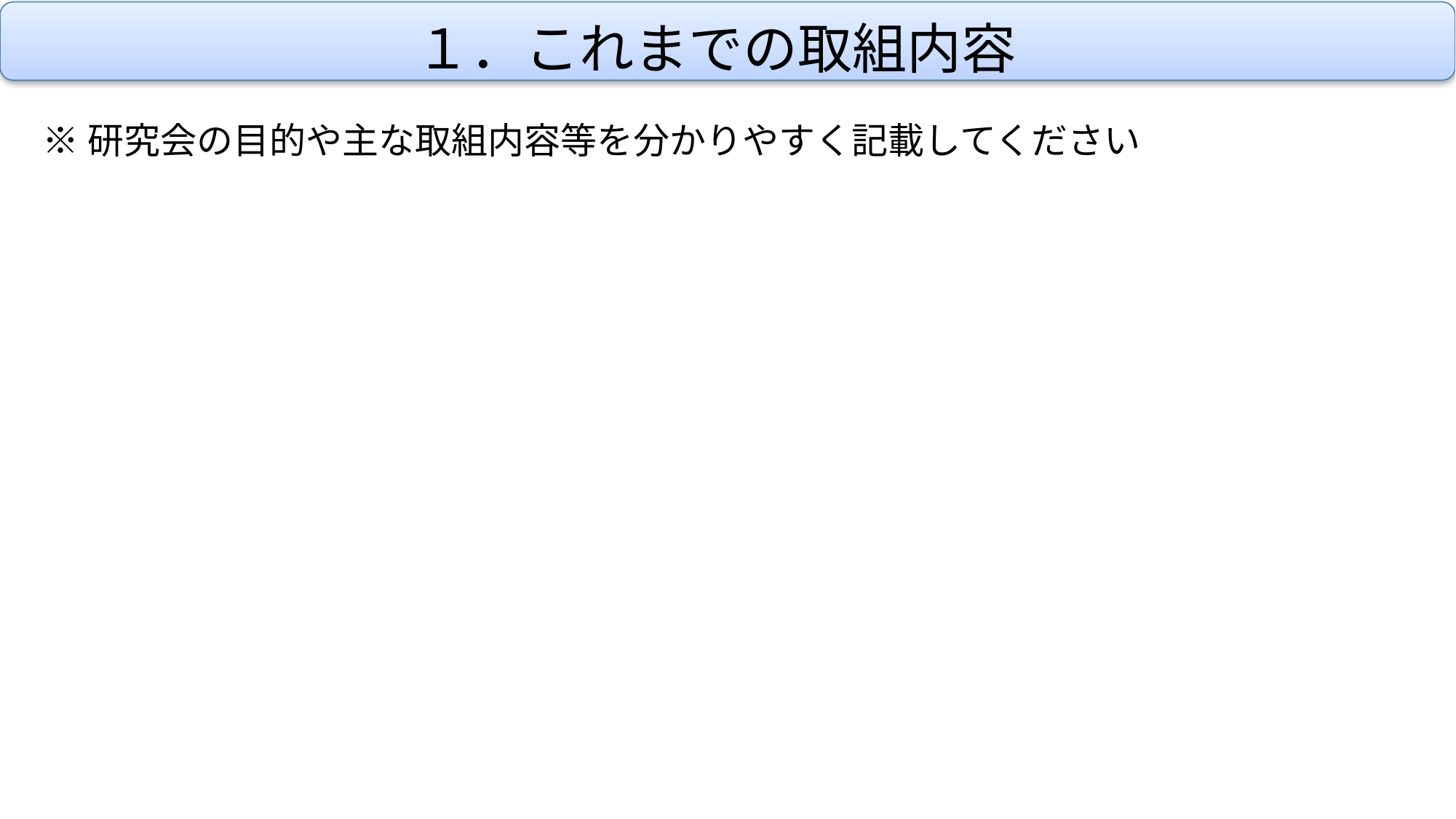

# １．これまでの取組内容

※研究会の目的や主な取組内容等を分かりやすく記載してください